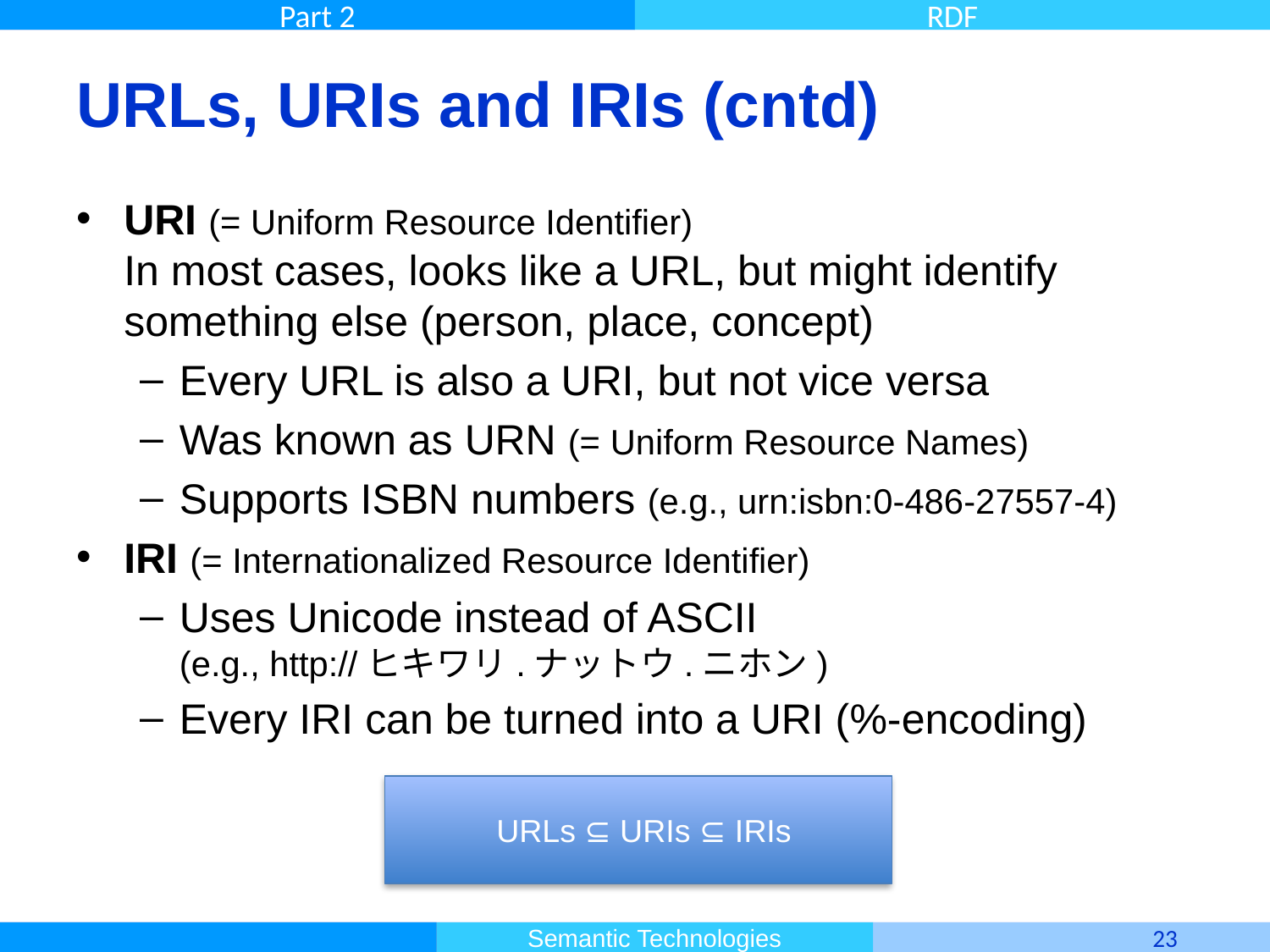

# URLs, URIs and IRIs (cntd)
URI (= Uniform Resource Identifier)
In most cases, looks like a URL, but might identify something else (person, place, concept)
Every URL is also a URI, but not vice versa
Was known as URN (= Uniform Resource Names)
Supports ISBN numbers (e.g., urn:isbn:0-486-27557-4)
IRI (= Internationalized Resource Identifier)
Uses Unicode instead of ASCII
(e.g., http://ヒキワリ.ナットウ.ニホン)
Every IRI can be turned into a URI (%-encoding)

    URLs ⊆ URIs ⊆ IRIs